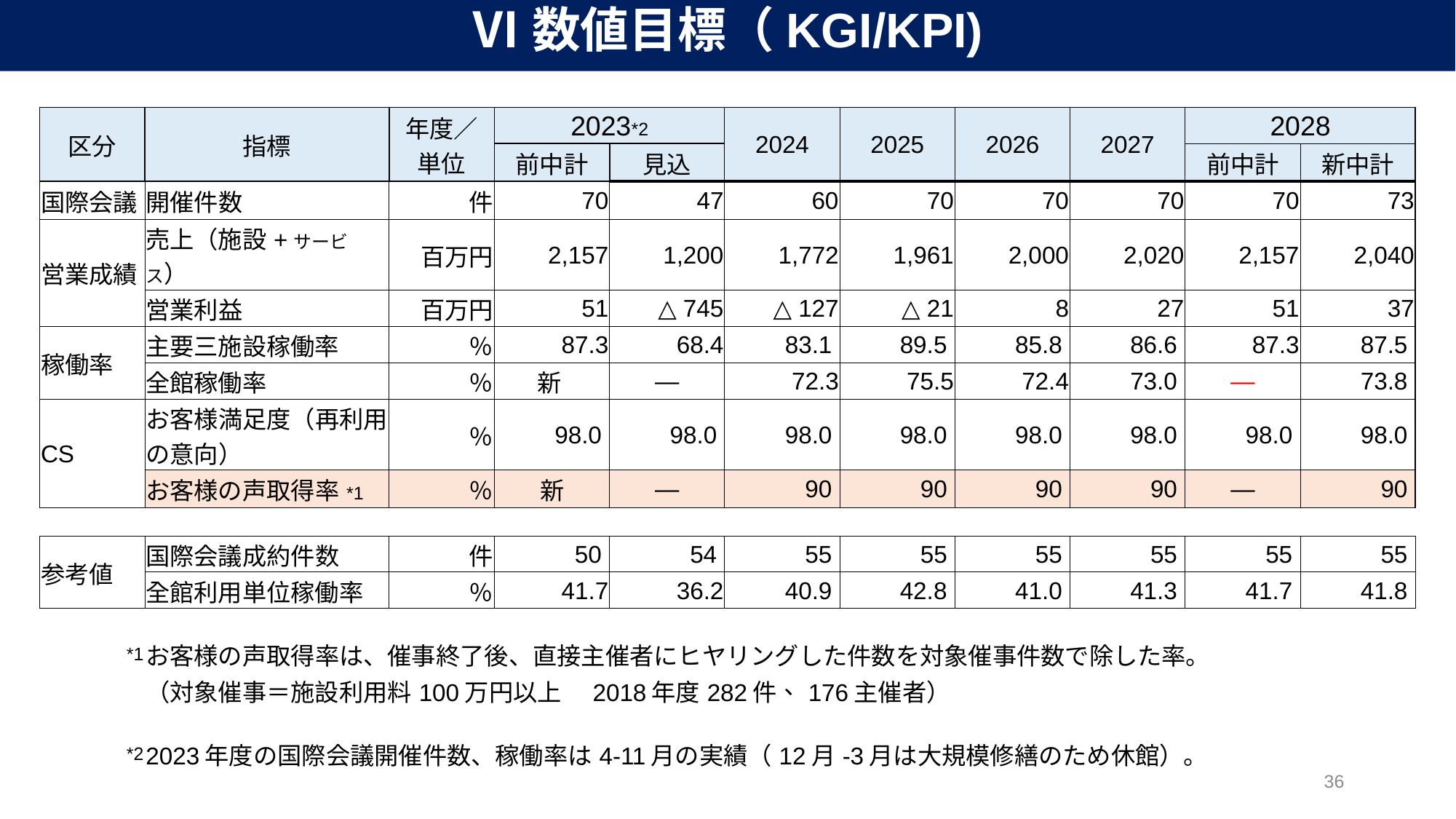

Ⅵ数値目標（KGI/KPI)
|  |  |  |  |  |  |  |  |  |  |  |
| --- | --- | --- | --- | --- | --- | --- | --- | --- | --- | --- |
| 区分 | 指標 | 年度／ 単位 | 2023\*2 |  | 2024 | 2025 | 2026 | 2027 | 2028 |  |
|  |  |  | 前中計 | 見込 |  |  |  |  | 前中計 | 新中計 |
| 国際会議 | 開催件数 | 件 | 70 | 47 | 60 | 70 | 70 | 70 | 70 | 73 |
| 営業成績 | 売上（施設+サービス） | 百万円 | 2,157 | 1,200 | 1,772 | 1,961 | 2,000 | 2,020 | 2,157 | 2,040 |
|  | 営業利益 | 百万円 | 51 | △ 745 | △ 127 | △ 21 | 8 | 27 | 51 | 37 |
| 稼働率 | 主要三施設稼働率 | ％ | 87.3 | 68.4 | 83.1 | 89.5 | 85.8 | 86.6 | 87.3 | 87.5 |
|  | 全館稼働率 | ％ | 新 | ― | 72.3 | 75.5 | 72.4 | 73.0 | ― | 73.8 |
| CS | お客様満足度（再利用の意向） | ％ | 98.0 | 98.0 | 98.0 | 98.0 | 98.0 | 98.0 | 98.0 | 98.0 |
|  | お客様の声取得率\*1 | ％ | 新 | ― | 90 | 90 | 90 | 90 | ― | 90 |
|  |  |  |  |  |  |  |  |  |  |  |
| 参考値 | 国際会議成約件数 | 件 | 50 | 54 | 55 | 55 | 55 | 55 | 55 | 55 |
|  | 全館利用単位稼働率 | ％ | 41.7 | 36.2 | 40.9 | 42.8 | 41.0 | 41.3 | 41.7 | 41.8 |
|  |  |  |  |  |  |  |  |  |  |  |
| \*1 | お客様の声取得率は、催事終了後、直接主催者にヒヤリングした件数を対象催事件数で除した率。 |  |  |  |  |  |  |  |  |  |
|  | （対象催事＝施設利用料100万円以上　2018年度282件、176主催者） |  |  |  |  |  |  |  |  |  |
| \*2 | 2023年度の国際会議開催件数、稼働率は4-11月の実績（12月-3月は大規模修繕のため休館）。 |  |  |  |  |  |  |  |  |  |
36